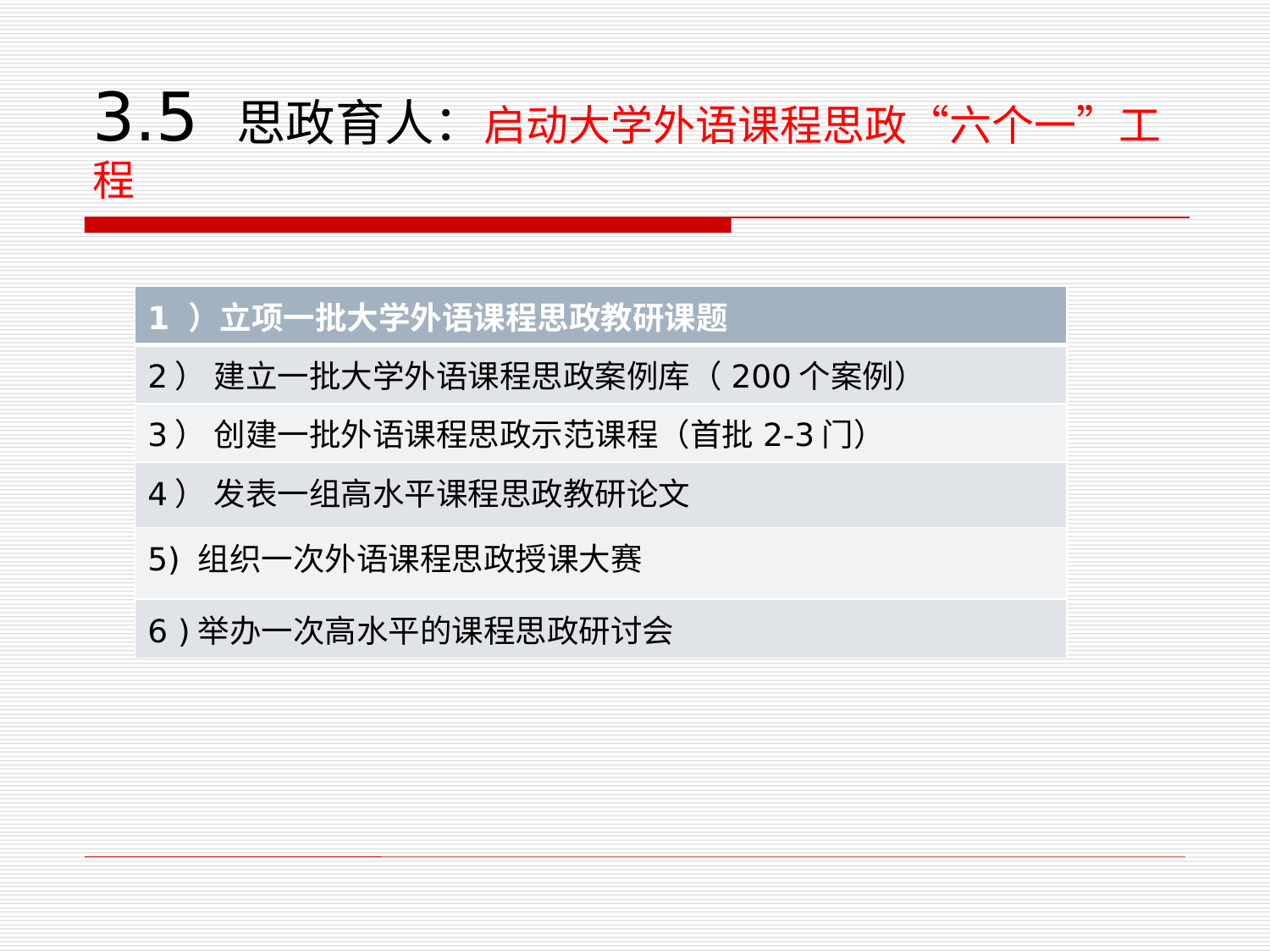

# 3.5 思政育人：启动大学外语课程思政“六个一”工程
| 1 ）立项一批大学外语课程思政教研课题 |
| --- |
| 2） 建立一批大学外语课程思政案例库（200个案例） |
| 3） 创建一批外语课程思政示范课程（首批2-3门） |
| 4） 发表一组高水平课程思政教研论文 |
| 5) 组织一次外语课程思政授课大赛 |
| 6 )举办一次高水平的课程思政研讨会 |